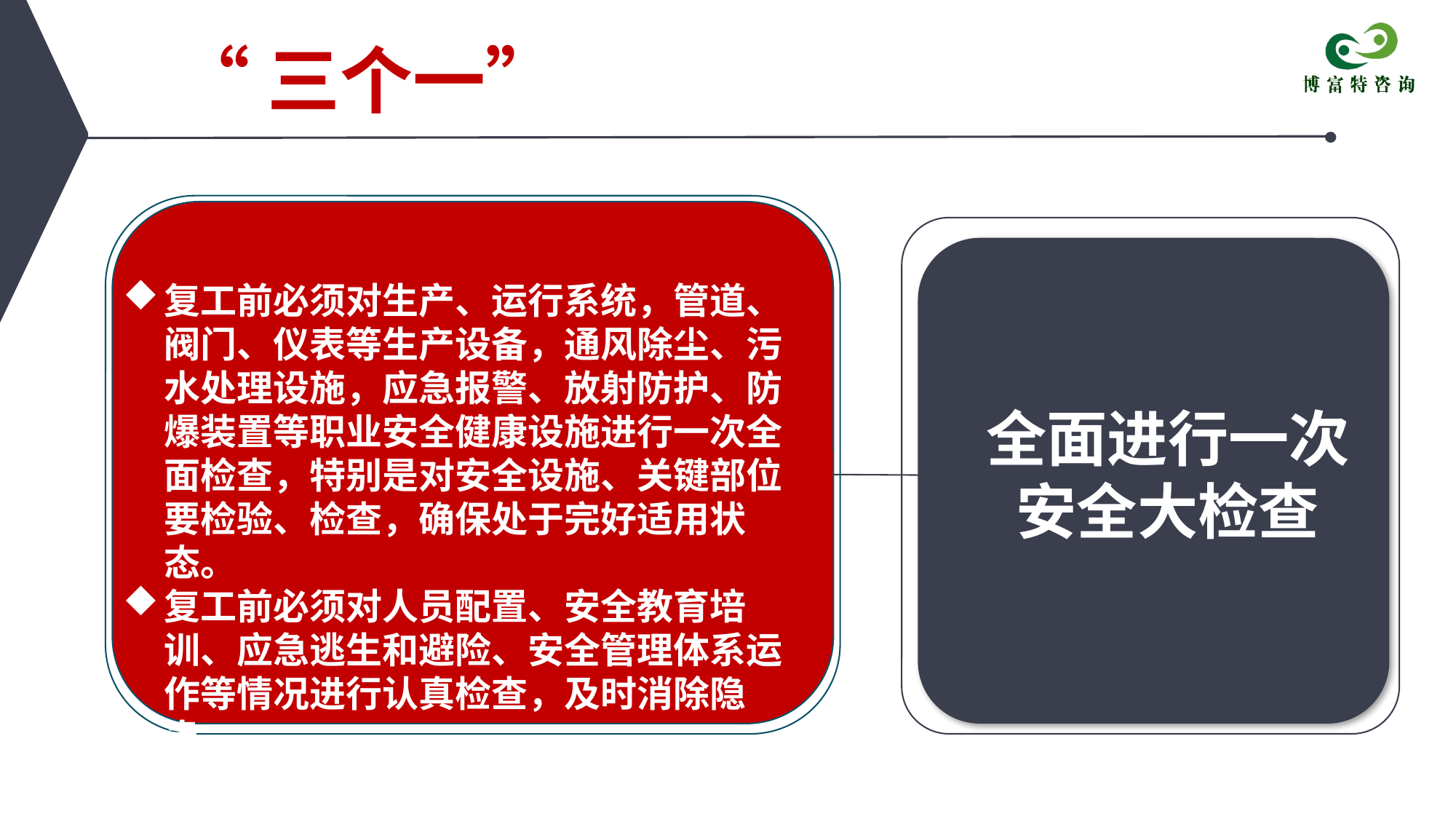

“三个一”

复工前必须对生产、运行系统，管道、阀门、仪表等生产设备，通风除尘、污水处理设施，应急报警、放射防护、防爆装置等职业安全健康设施进行一次全面检查，特别是对安全设施、关键部位要检验、检查，确保处于完好适用状态。
复工前必须对人员配置、安全教育培训、应急逃生和避险、安全管理体系运作等情况进行认真检查，及时消除隐患。
全面进行一次安全大检查